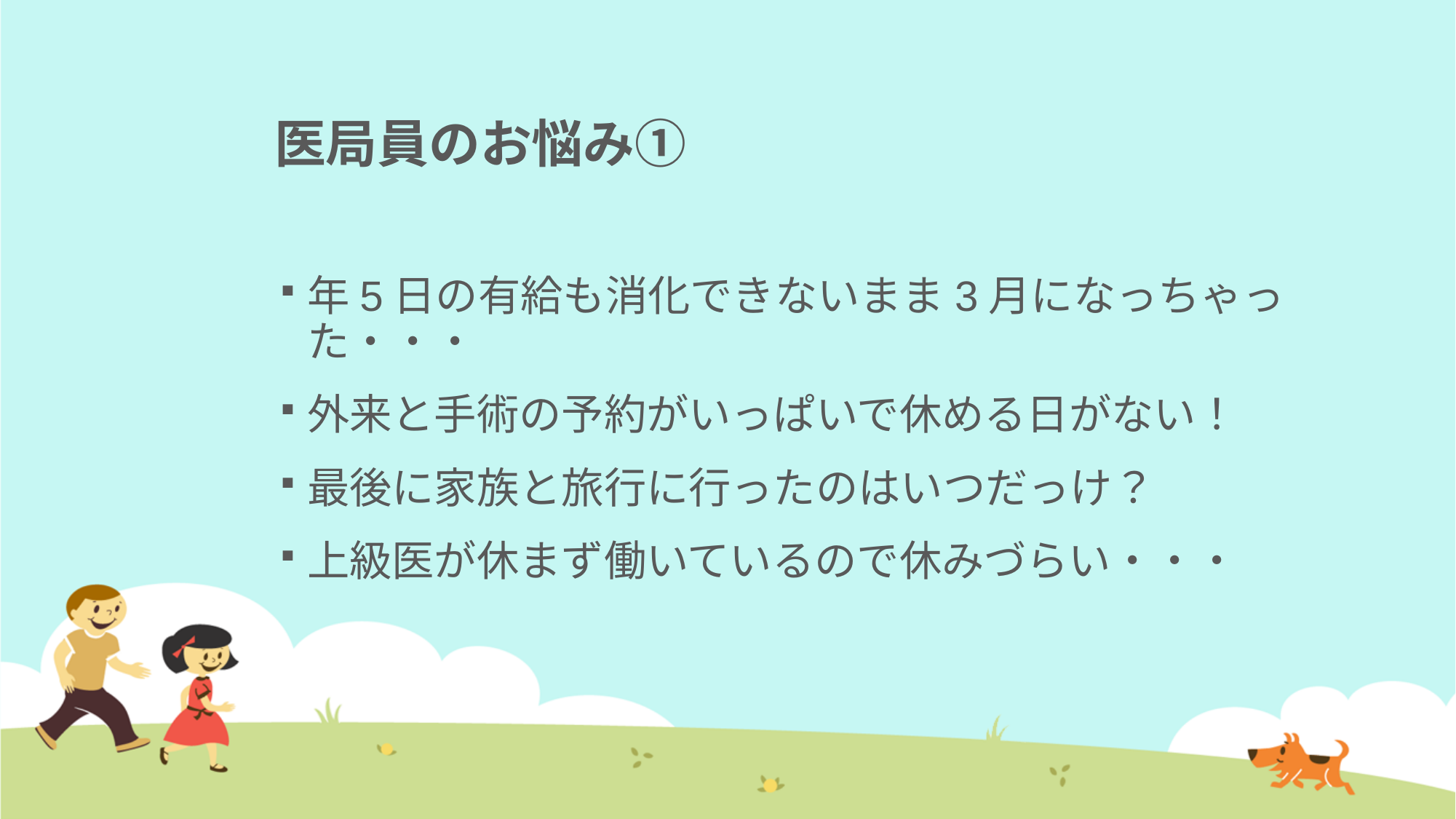

# 医局員のお悩み①

年5日の有給も消化できないまま3月になっちゃった・・・
外来と手術の予約がいっぱいで休める日がない！
最後に家族と旅行に行ったのはいつだっけ？
上級医が休まず働いているので休みづらい・・・